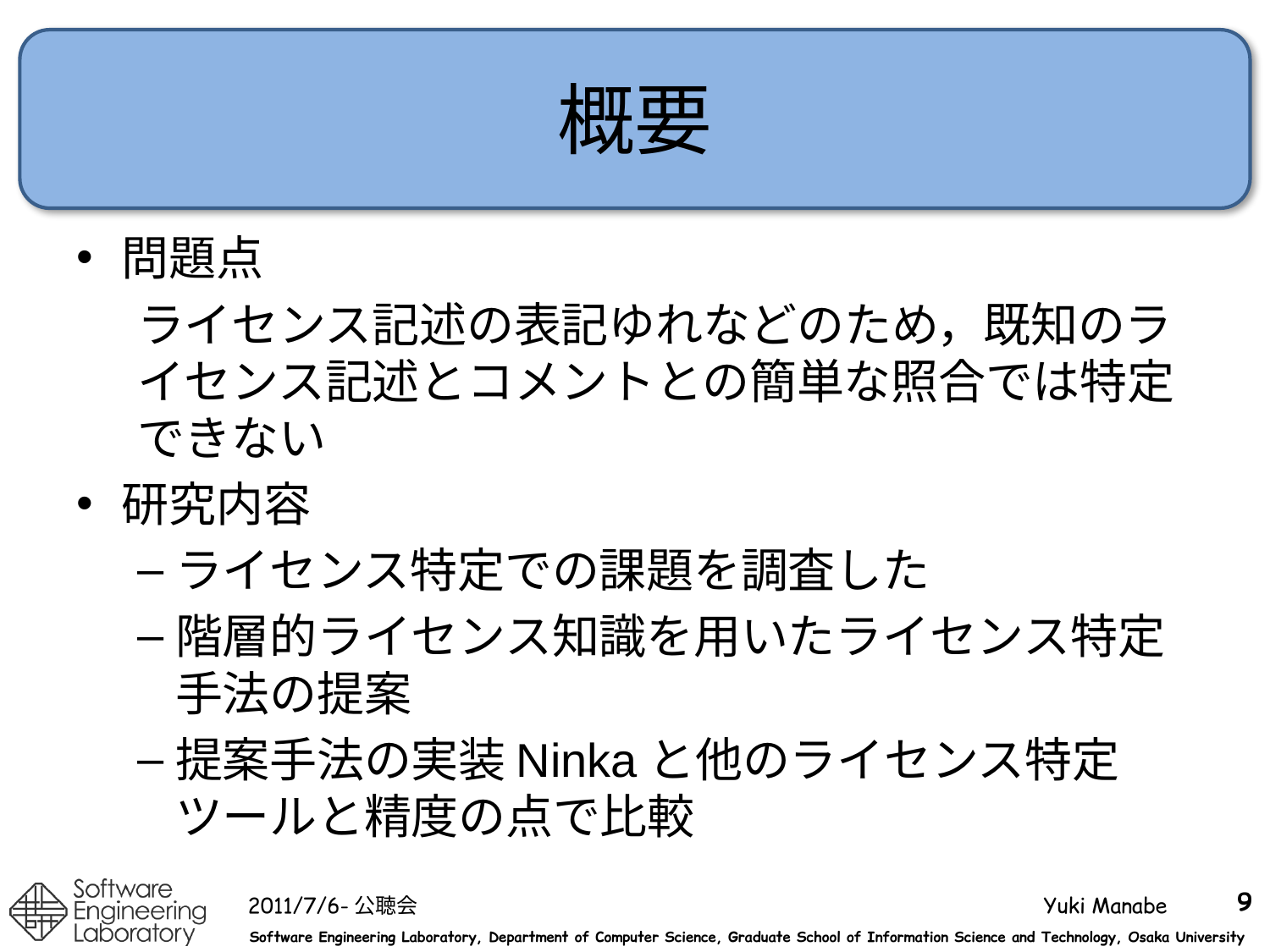

# 概要
問題点
ライセンス記述の表記ゆれなどのため，既知のライセンス記述とコメントとの簡単な照合では特定できない
研究内容
ライセンス特定での課題を調査した
階層的ライセンス知識を用いたライセンス特定手法の提案
提案手法の実装Ninkaと他のライセンス特定ツールと精度の点で比較

9
2011/7/6-公聴会
Yuki Manabe